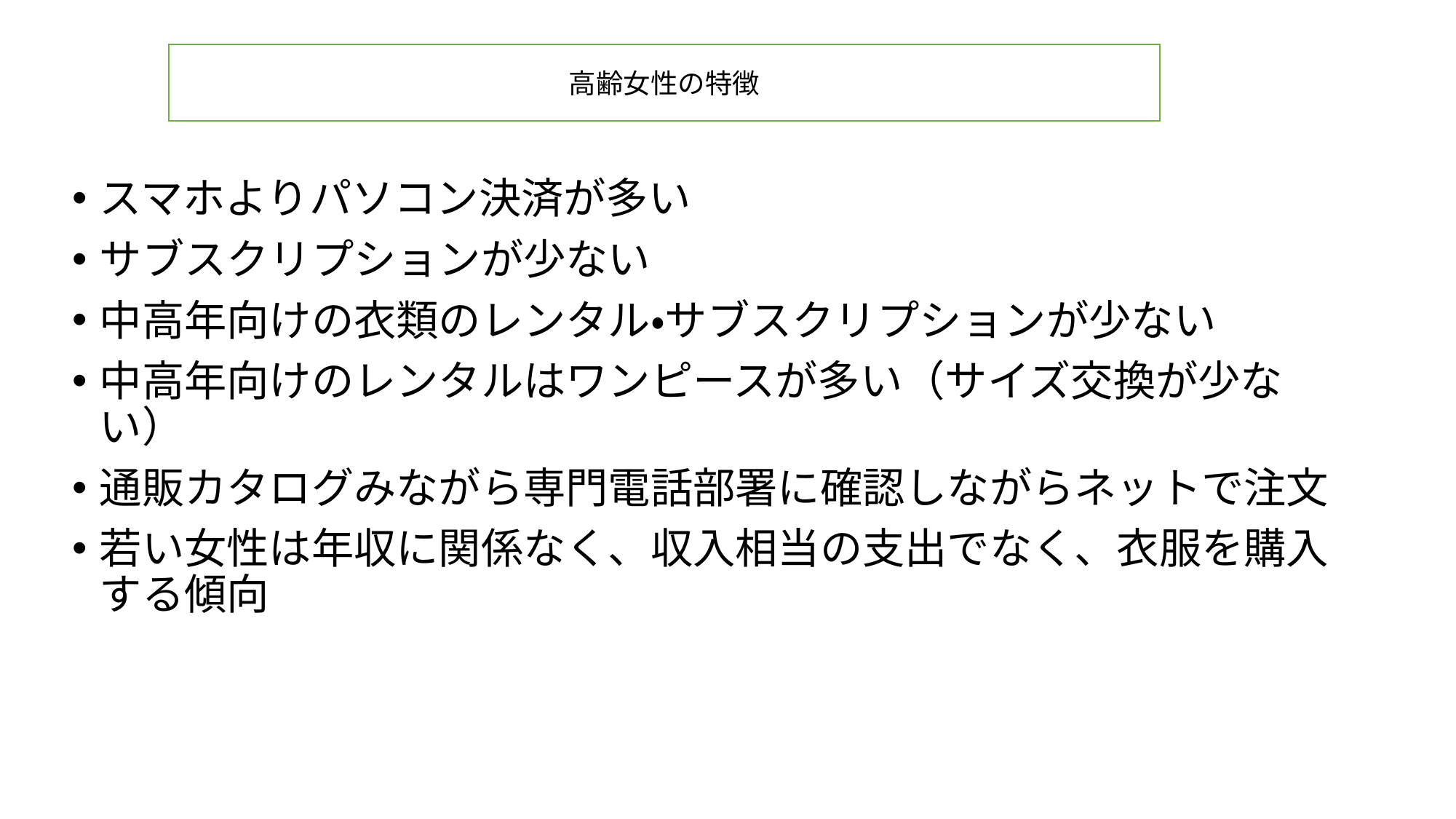

#
高齢女性の特徴

スマホよりパソコン決済が多い
サブスクリプションが少ない
中高年向けの衣類のレンタル・サブスクリプションが少ない
中高年向けのレンタルはワンピースが多い（サイズ交換が少ない）
通販カタログみながら専門電話部署に確認しながらネットで注文
若い女性は年収に関係なく、収入相当の支出でなく、衣服を購入する傾向